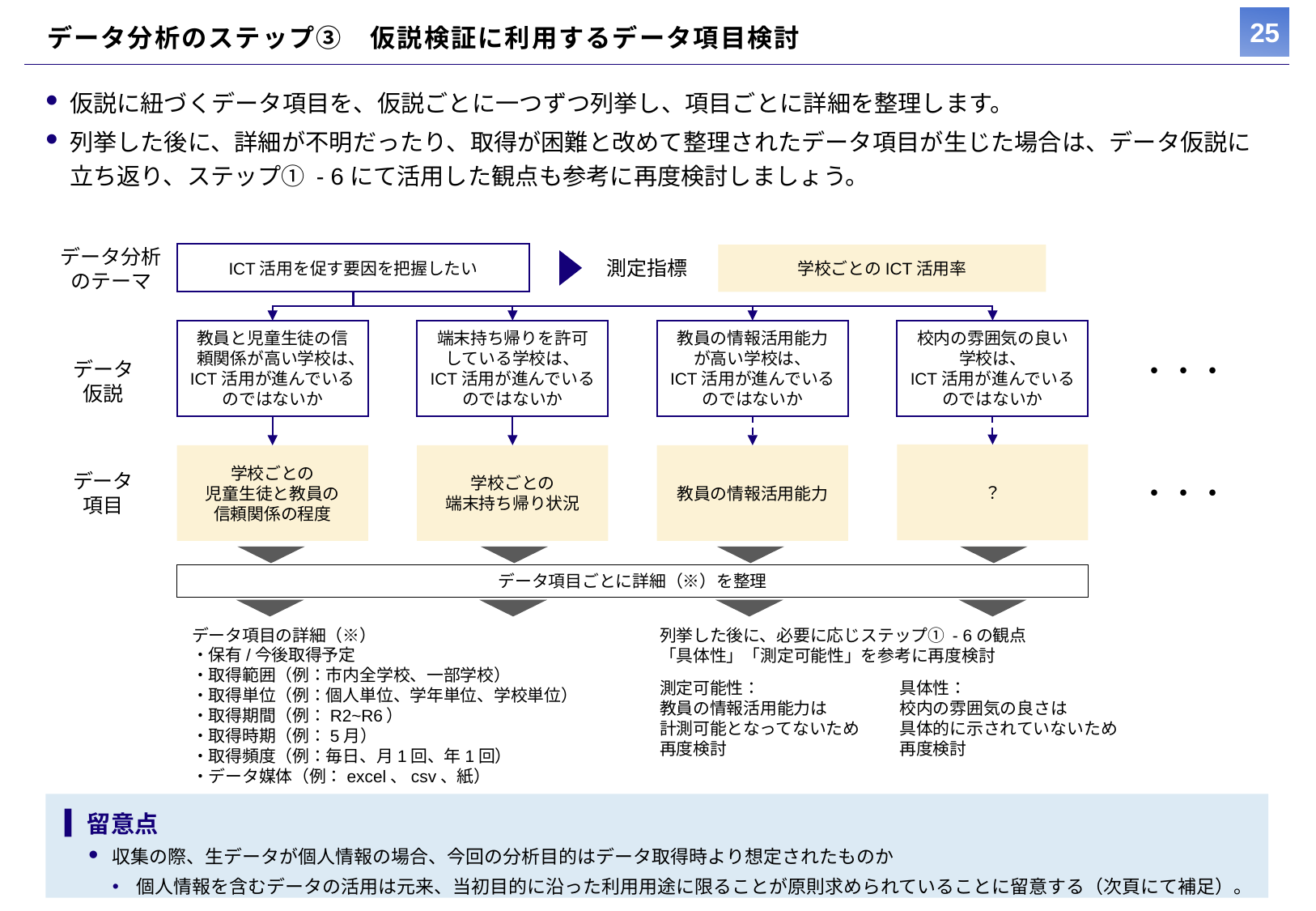

# データ分析のステップ③　仮説検証に利用するデータ項目検討
仮説に紐づくデータ項目を、仮説ごとに一つずつ列挙し、項目ごとに詳細を整理します。
列挙した後に、詳細が不明だったり、取得が困難と改めて整理されたデータ項目が生じた場合は、データ仮説に立ち返り、ステップ① - 6にて活用した観点も参考に再度検討しましょう。
データ分析のテーマ
ICT活用を促す要因を把握したい
学校ごとのICT活用率
測定指標

教員と児童生徒の信頼関係が高い学校は、
ICT活用が進んでいるのではないか
端末持ち帰りを許可している学校は、
ICT活用が進んでいるのではないか
教員の情報活用能力が高い学校は、
ICT活用が進んでいるのではないか
校内の雰囲気の良い学校は、
ICT活用が進んでいるのではないか
・・・
データ
仮説
？
学校ごとの
児童生徒と教員の
信頼関係の程度
学校ごとの
端末持ち帰り状況
教員の情報活用能力
データ
項目
・・・

データ項目ごとに詳細（※）を整理

データ項目の詳細（※）
・保有/今後取得予定
・取得範囲（例：市内全学校、一部学校）
・取得単位（例：個人単位、学年単位、学校単位）
・取得期間（例：R2~R6）
・取得時期（例：5月）
・取得頻度（例：毎日、月1回、年1回）
・データ媒体（例：excel、csv、紙）
列挙した後に、必要に応じステップ① - 6の観点
「具体性」「測定可能性」を参考に再度検討
測定可能性：
教員の情報活用能力は
計測可能となってないため
再度検討
具体性：
校内の雰囲気の良さは
具体的に示されていないため
再度検討
留意点
収集の際、生データが個人情報の場合、今回の分析目的はデータ取得時より想定されたものか
個人情報を含むデータの活用は元来、当初目的に沿った利用用途に限ることが原則求められていることに留意する（次頁にて補足）。